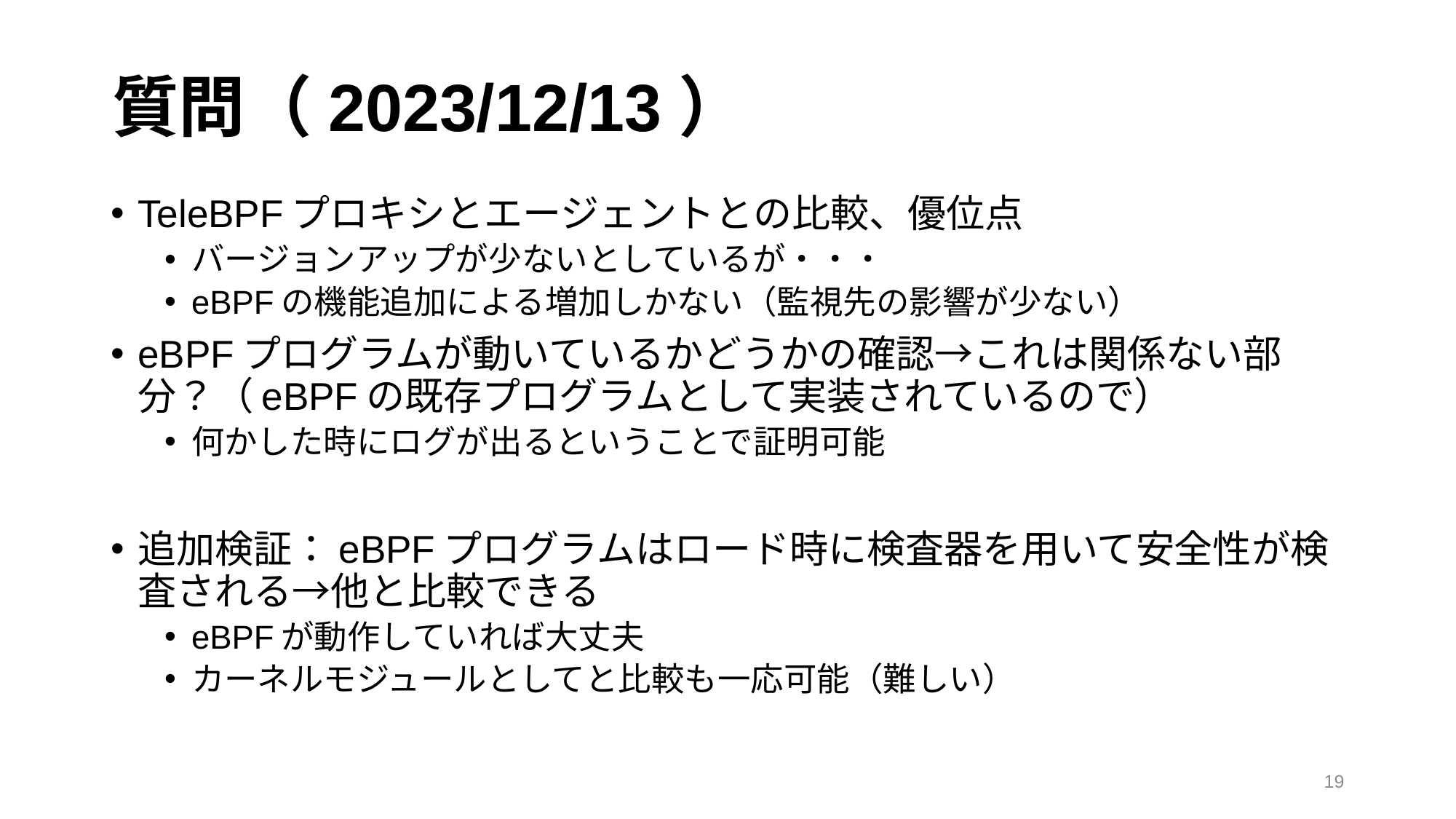

# 質問（2023/12/13）
TeleBPFプロキシとエージェントとの比較、優位点
バージョンアップが少ないとしているが・・・
eBPFの機能追加による増加しかない（監視先の影響が少ない）
eBPFプログラムが動いているかどうかの確認→これは関係ない部分？（eBPFの既存プログラムとして実装されているので）
何かした時にログが出るということで証明可能

追加検証：eBPFプログラムはロード時に検査器を用いて安全性が検査される→他と比較できる
eBPFが動作していれば大丈夫
カーネルモジュールとしてと比較も一応可能（難しい）

19